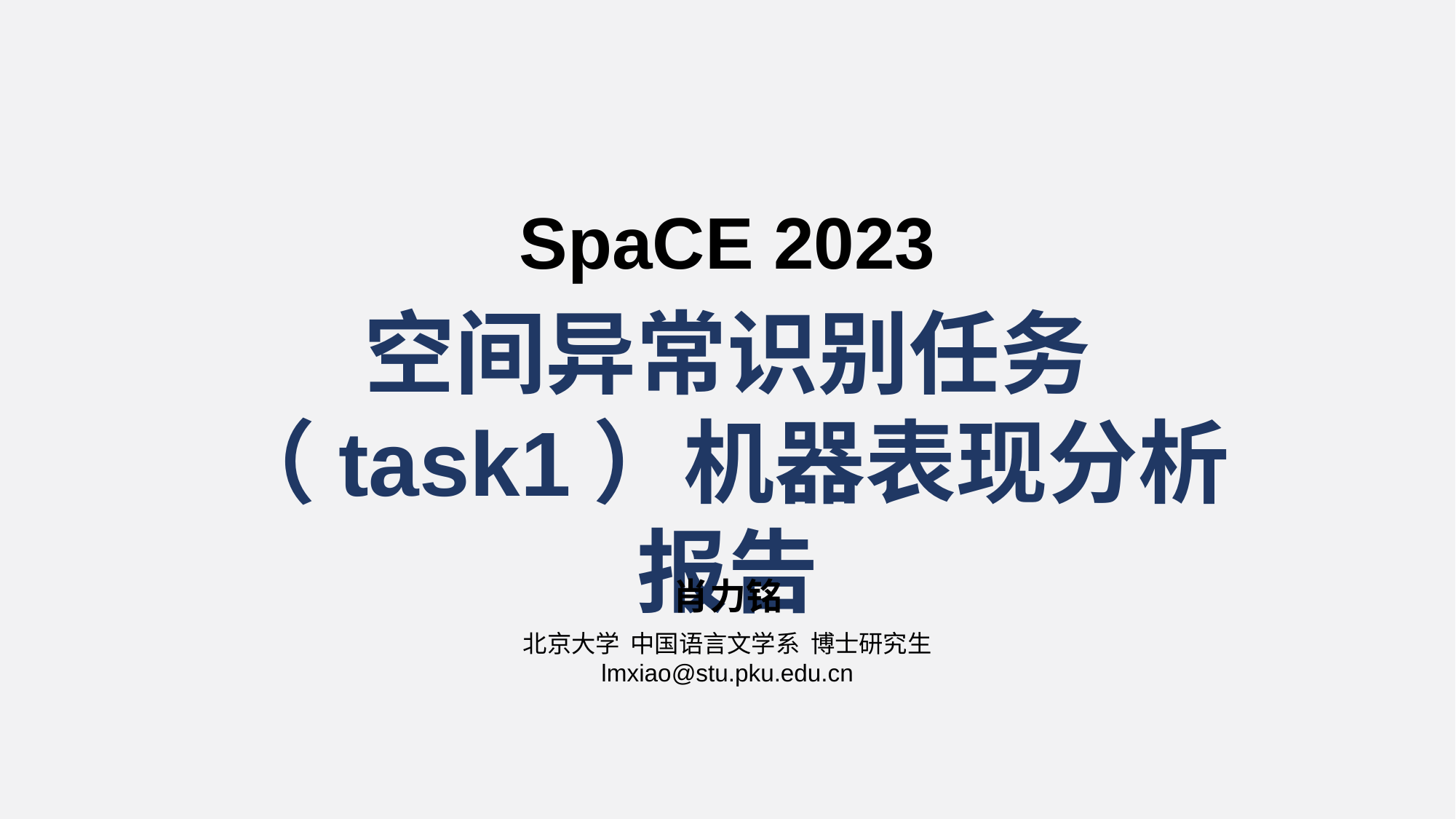

SpaCE 2023
空间异常识别任务（task1）机器表现分析报告
肖力铭
北京大学  中国语言文学系  博士研究生
lmxiao@stu.pku.edu.cn